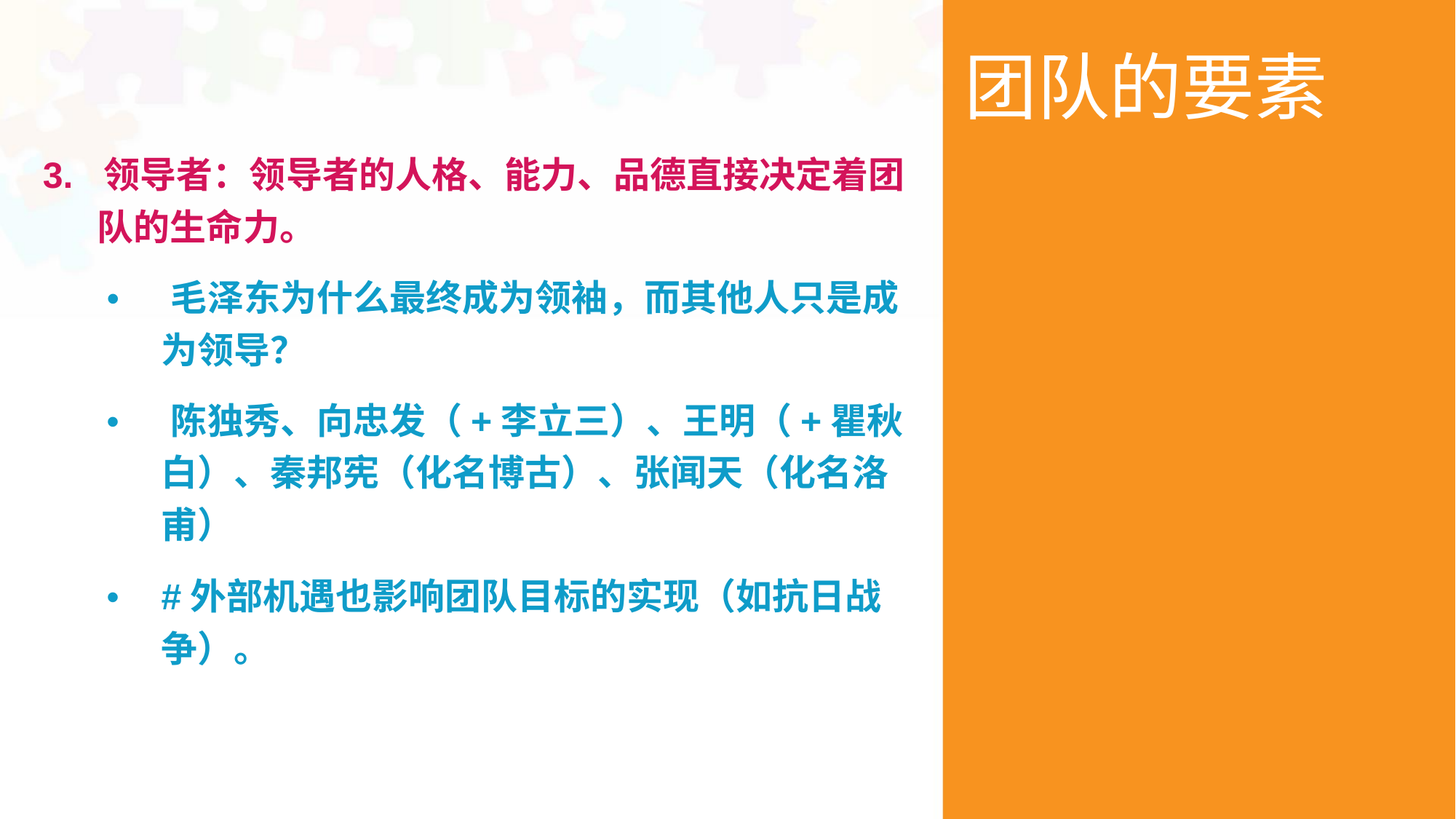

团队的要素
3. 领导者：领导者的人格、能力、品德直接决定着团
队的生命力。
• 毛泽东为什么最终成为领袖，而其他人只是成
为领导？
• 陈独秀、向忠发（+李立三）、王明（+瞿秋
白）、秦邦宪（化名博古）、张闻天（化名洛
甫）
• #外部机遇也影响团队目标的实现（如抗日战
争）。